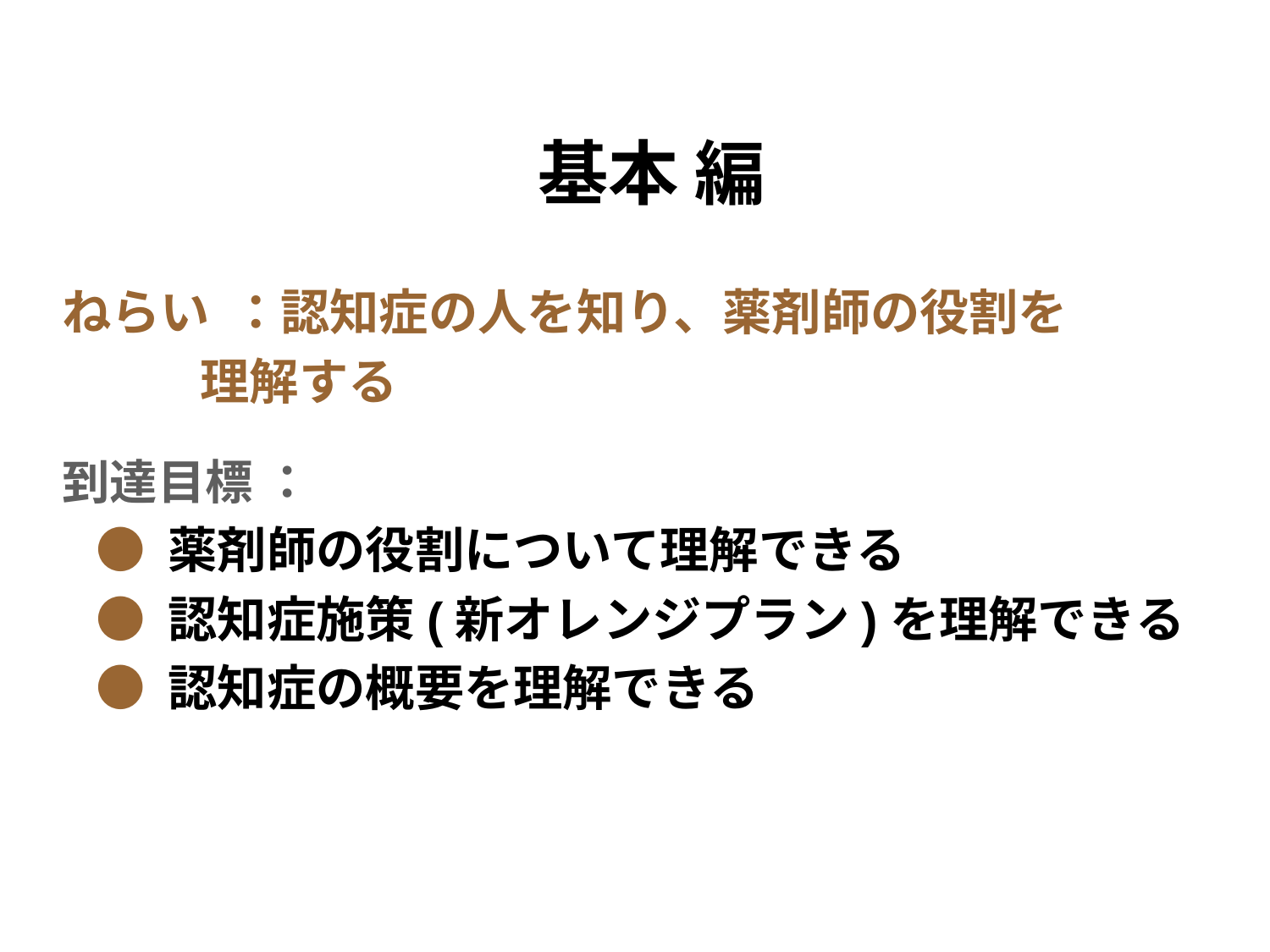

基本 編
ねらい　：認知症の人を知り、薬剤師の役割を
            理解する
到達目標 ：
   ● 薬剤師の役割について理解できる
   ● 認知症施策(新オレンジプラン)を理解できる
   ● 認知症の概要を理解できる